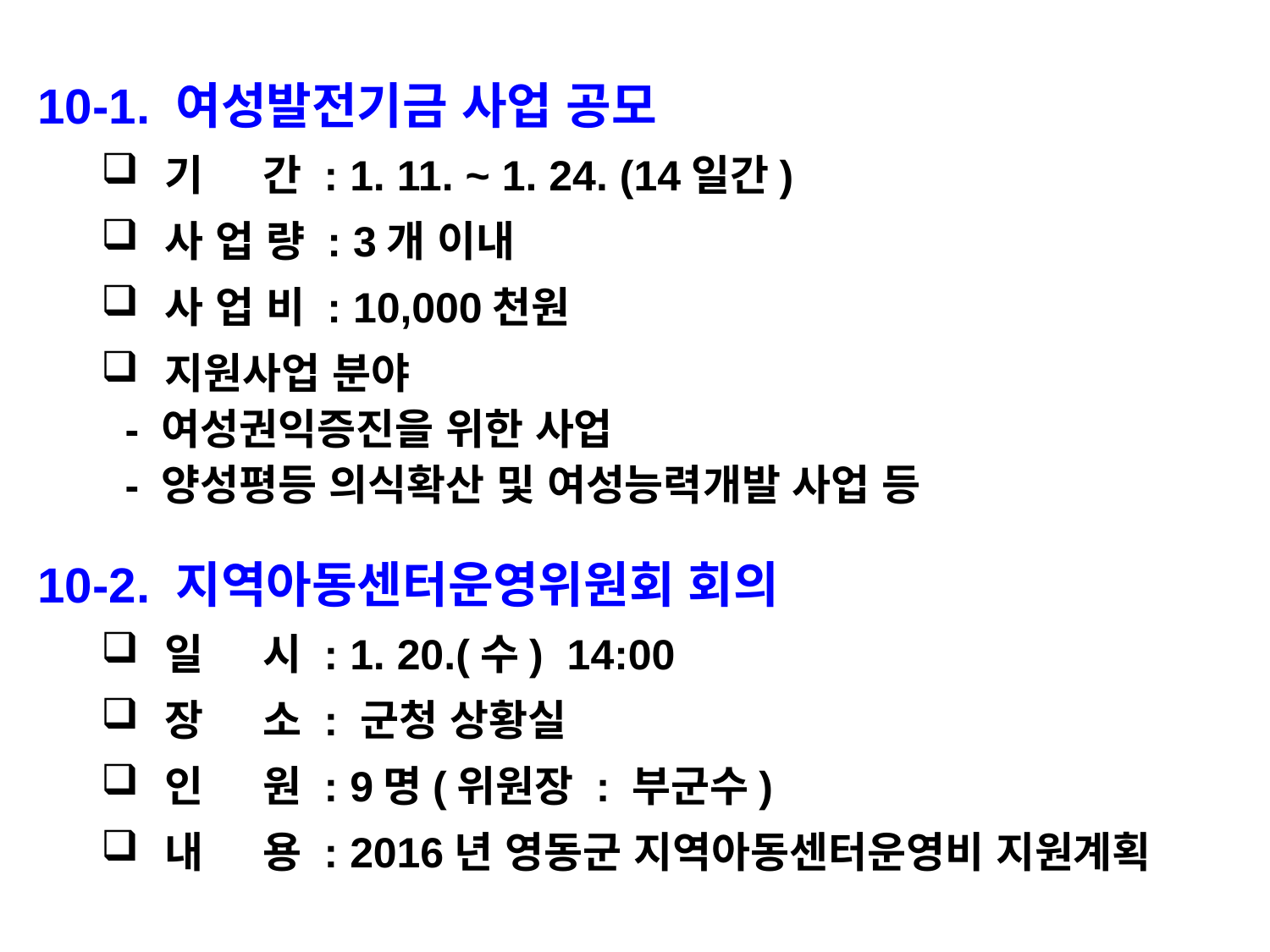

10-1. 여성발전기금 사업 공모
기     간 : 1. 11. ~ 1. 24. (14일간)
사 업 량 : 3개 이내
사 업 비 : 10,000천원
지원사업 분야
  - 여성권익증진을 위한 사업
  - 양성평등 의식확산 및 여성능력개발 사업 등

10-2. 지역아동센터운영위원회 회의
일     시 : 1. 20.(수)  14:00
장     소 : 군청 상황실
인     원 : 9명(위원장 : 부군수)
내     용 : 2016년 영동군 지역아동센터운영비 지원계획